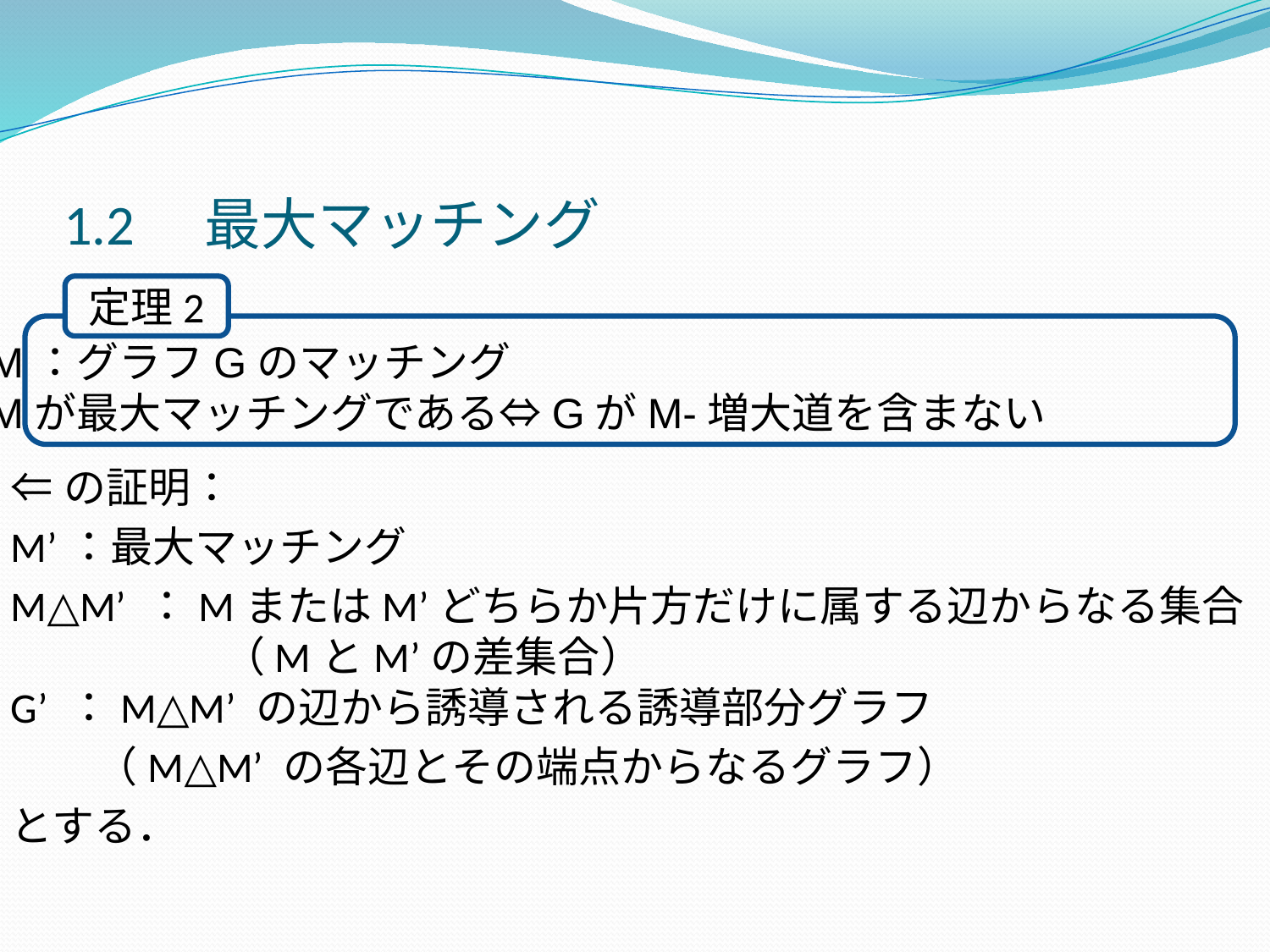

1.2　最大マッチング
定理2

⇐の証明：
M’：最大マッチング
M△M’ ：MまたはM’どちらか片方だけに属する辺からなる集合
　　　　　（MとM’の差集合）
G’ ：M△M’ の辺から誘導される誘導部分グラフ
　　（M△M’ の各辺とその端点からなるグラフ）
とする．

M：グラフGのマッチング
Mが最大マッチングである⇔GがM-増大道を含まない